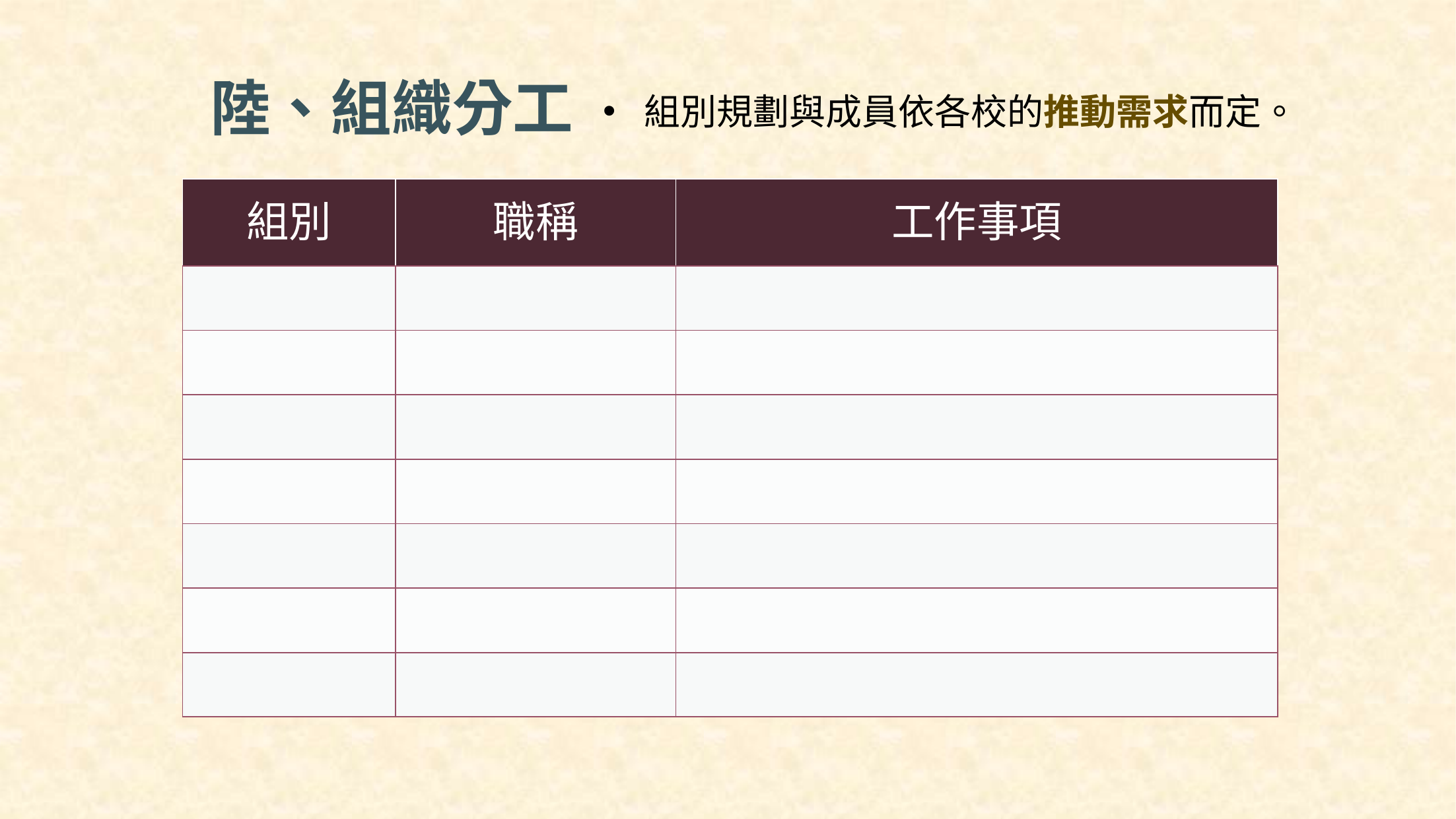

陸、組織分工
組別規劃與成員依各校的推動需求而定。
| 組別 | 職稱 | 工作事項 |
| --- | --- | --- |
|  |  |  |
|  |  |  |
|  |  |  |
|  |  |  |
|  |  |  |
|  |  |  |
|  |  |  |